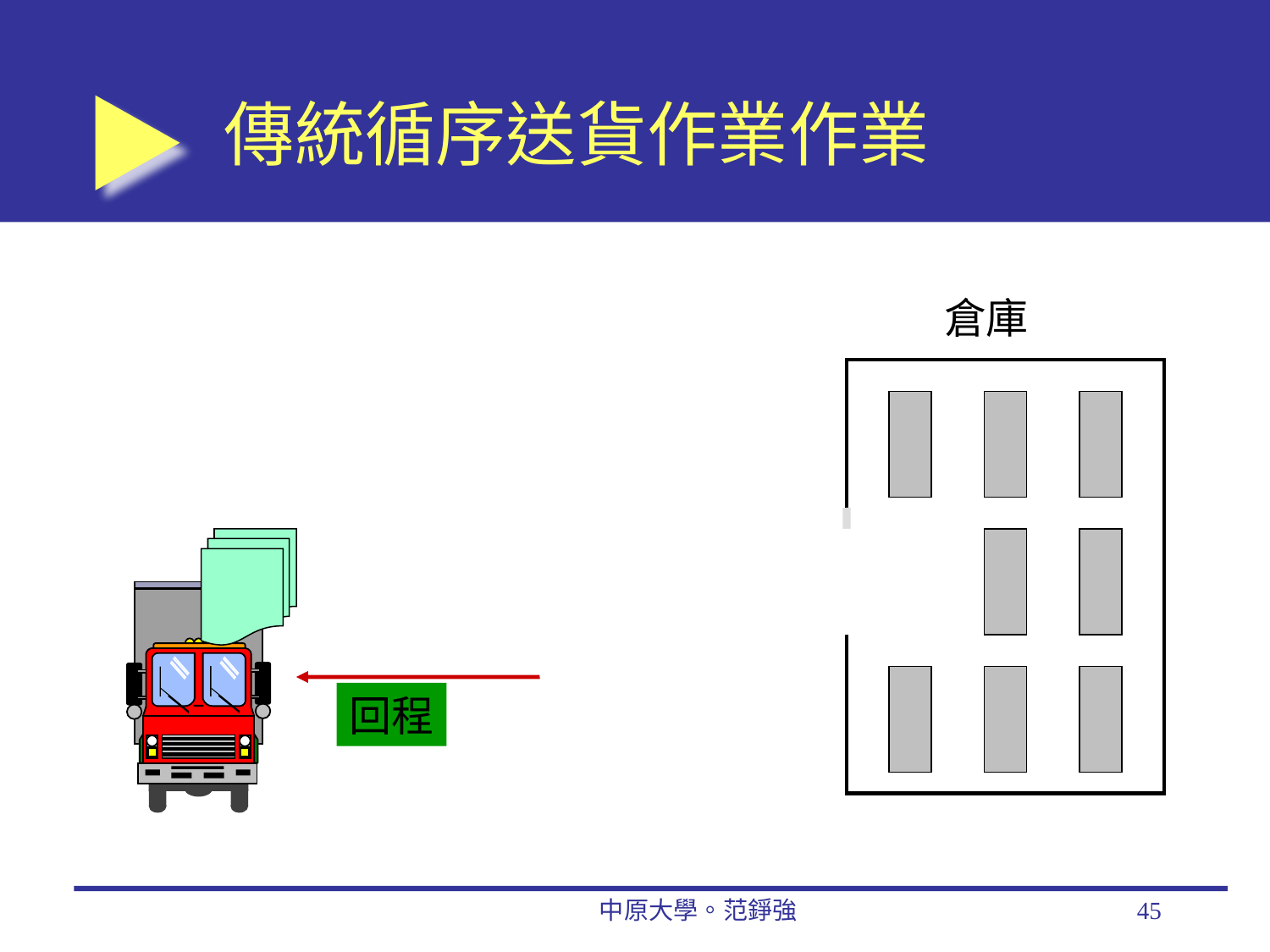

# 傳統循序送貨作業作業
倉庫

回程

揀貨、上貨

中原大學。范錚強
45